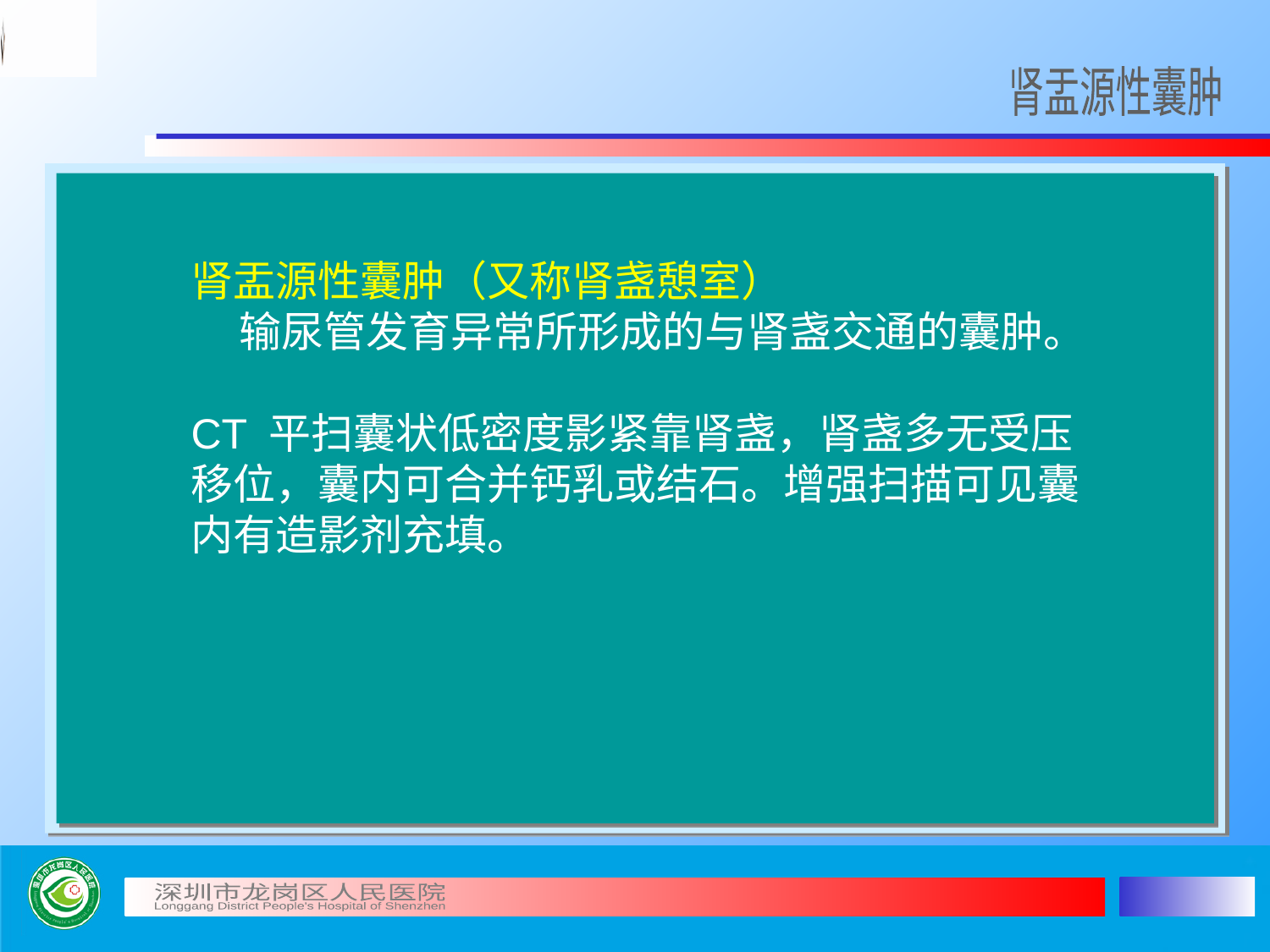

肾盂源性囊肿

肾盂源性囊肿（又称肾盏憩室）
    输尿管发育异常所形成的与肾盏交通的囊肿。
CT 平扫囊状低密度影紧靠肾盏，肾盏多无受压移位，囊内可合并钙乳或结石。增强扫描可见囊内有造影剂充填。